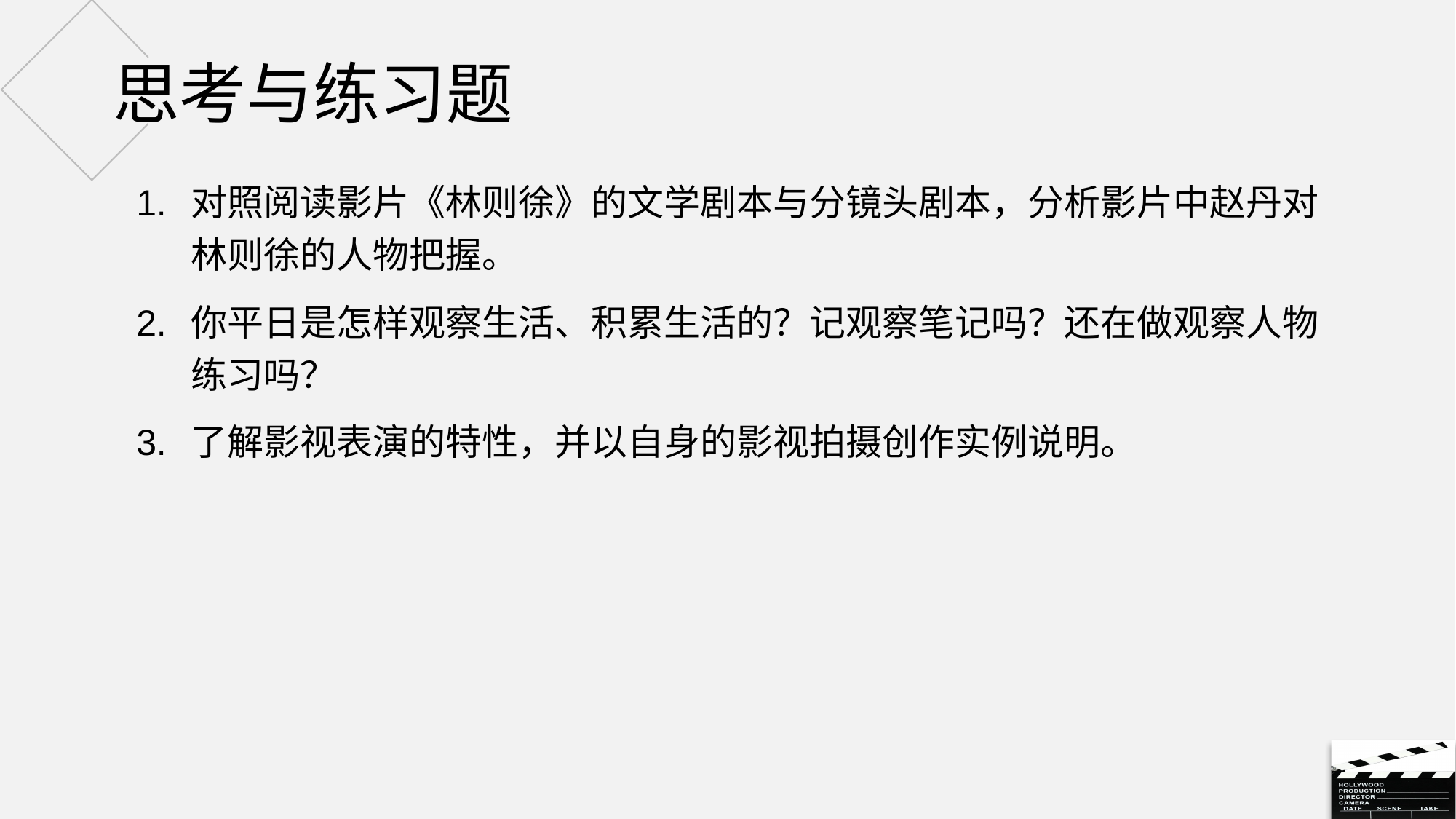

# 思考与练习题
对照阅读影片《林则徐》的文学剧本与分镜头剧本，分析影片中赵丹对林则徐的人物把握。
你平日是怎样观察生活、积累生活的？记观察笔记吗？还在做观察人物练习吗？
了解影视表演的特性，并以自身的影视拍摄创作实例说明。